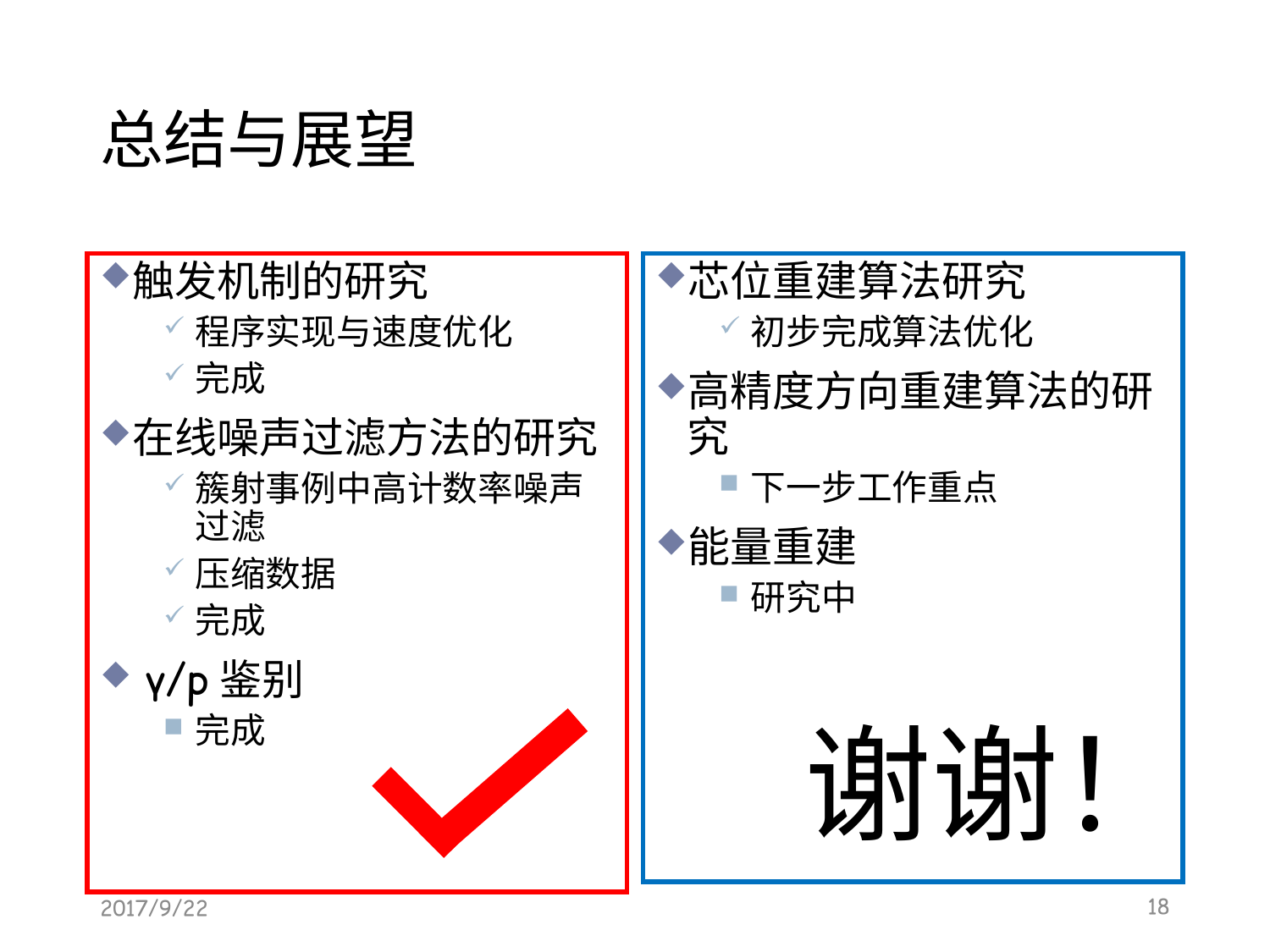

# 总结与展望
触发机制的研究
程序实现与速度优化
完成
在线噪声过滤方法的研究
簇射事例中高计数率噪声过滤
压缩数据
完成
 γ/p鉴别
完成

芯位重建算法研究
初步完成算法优化
高精度方向重建算法的研究
下一步工作重点
能量重建
研究中

谢谢！

2017/9/22
18